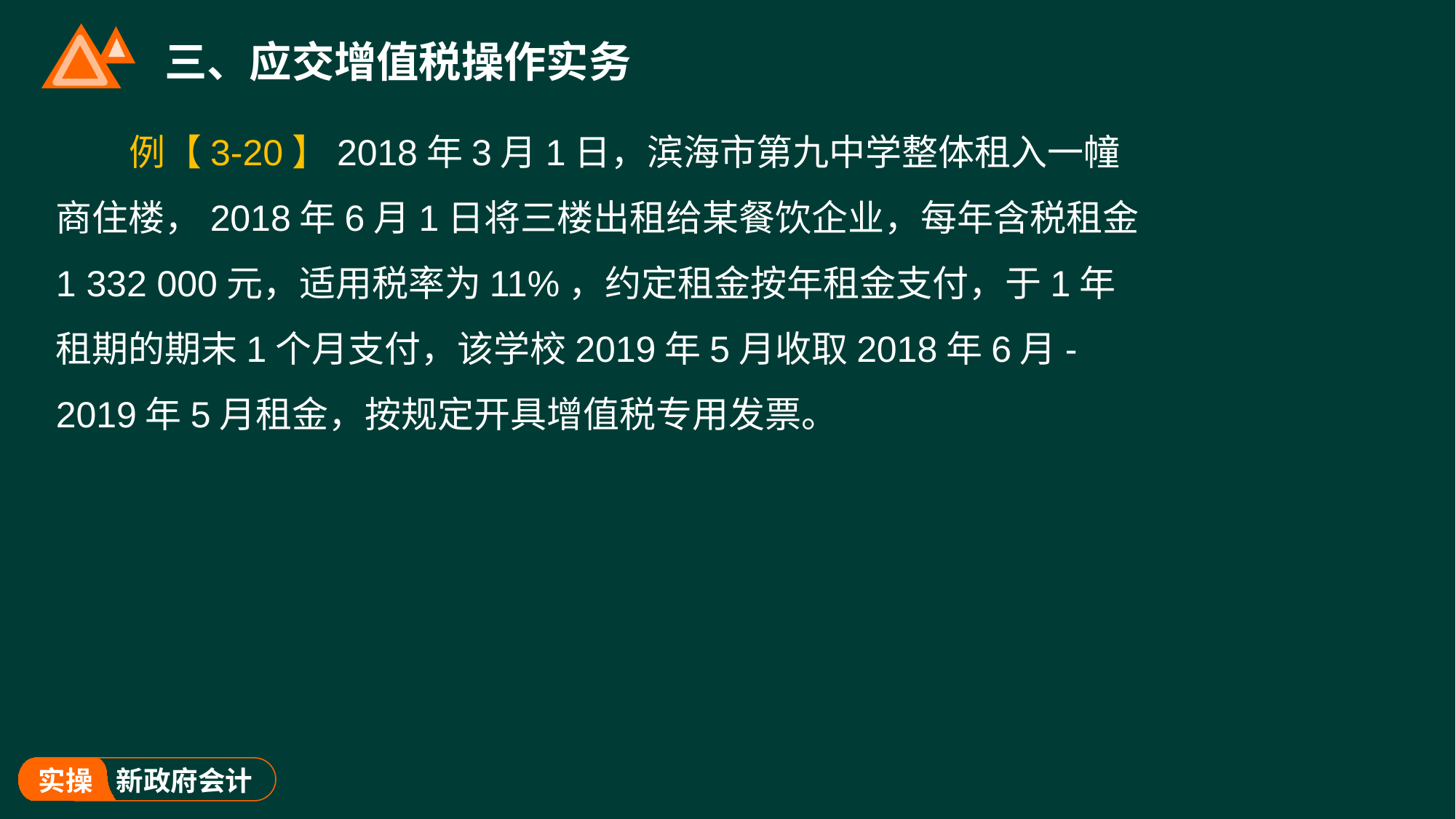

# 三、应交增值税操作实务
例【3-20】2018年3月1日，滨海市第九中学整体租入一幢商住楼，2018年6月1日将三楼出租给某餐饮企业，每年含税租金1 332 000元，适用税率为11%，约定租金按年租金支付，于1年租期的期末1个月支付，该学校2019年5月收取2018年6月-2019年5月租金，按规定开具增值税专用发票。